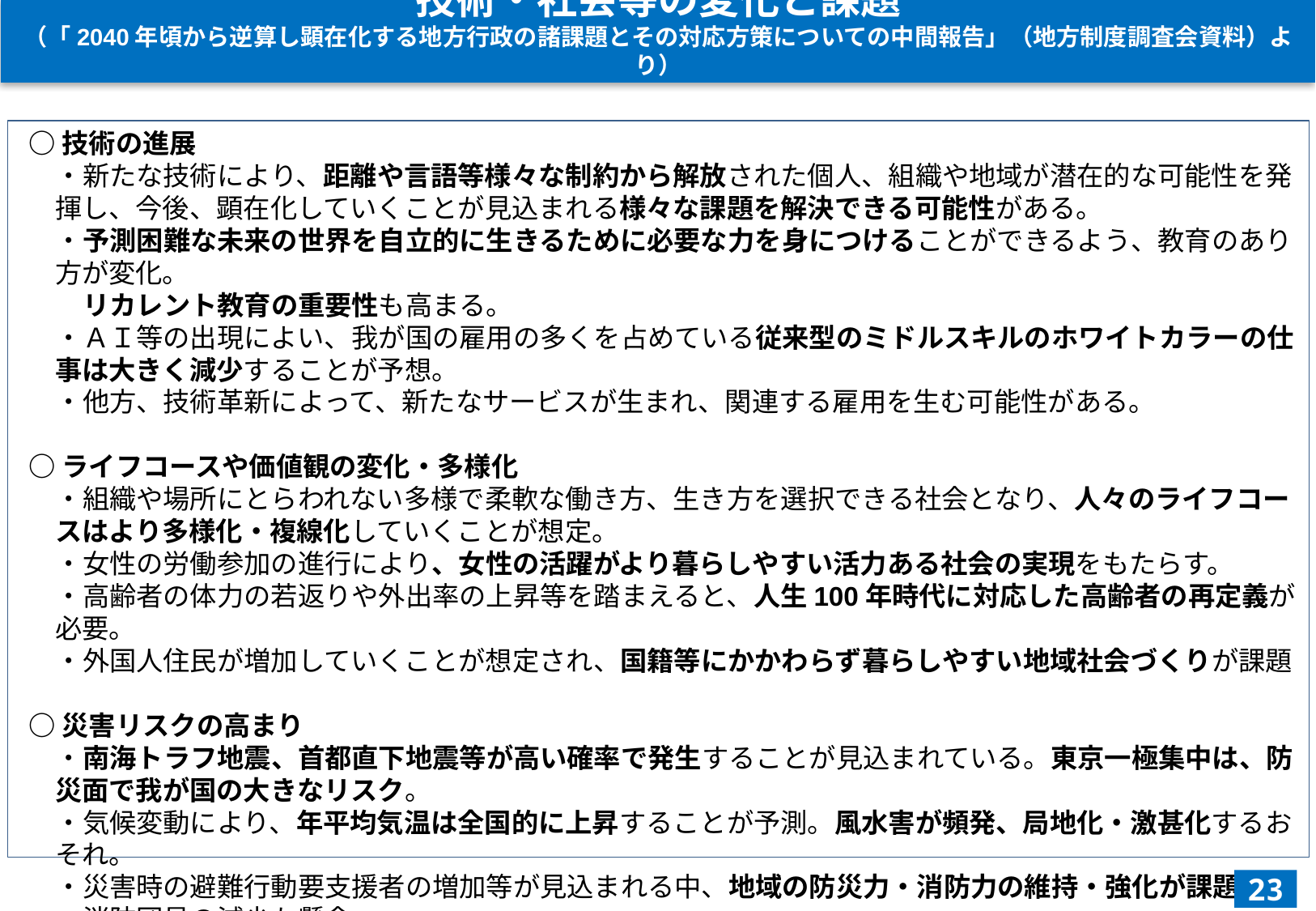

技術・社会等の変化と課題
（「2040年頃から逆算し顕在化する地方行政の諸課題とその対応方策についての中間報告」（地方制度調査会資料）より）
○技術の進展
　・新たな技術により、距離や言語等様々な制約から解放された個人、組織や地域が潜在的な可能性を発揮し、今後、顕在化していくことが見込まれる様々な課題を解決できる可能性がある。
　・予測困難な未来の世界を自立的に生きるために必要な力を身につけることができるよう、教育のあり方が変化。
　　リカレント教育の重要性も高まる。
　・ＡＩ等の出現によい、我が国の雇用の多くを占めている従来型のミドルスキルのホワイトカラーの仕事は大きく減少することが予想。
　・他方、技術革新によって、新たなサービスが生まれ、関連する雇用を生む可能性がある。

○ライフコースや価値観の変化・多様化
　・組織や場所にとらわれない多様で柔軟な働き方、生き方を選択できる社会となり、人々のライフコースはより多様化・複線化していくことが想定。
　・女性の労働参加の進行により、女性の活躍がより暮らしやすい活力ある社会の実現をもたらす。
　・高齢者の体力の若返りや外出率の上昇等を踏まえると、人生100年時代に対応した高齢者の再定義が必要。
　・外国人住民が増加していくことが想定され、国籍等にかかわらず暮らしやすい地域社会づくりが課題

○災害リスクの高まり
　・南海トラフ地震、首都直下地震等が高い確率で発生することが見込まれている。東京一極集中は、防災面で我が国の大きなリスク。
　・気候変動により、年平均気温は全国的に上昇することが予測。風水害が頻発、局地化・激甚化するおそれ。
　・災害時の避難行動要支援者の増加等が見込まれる中、地域の防災力・消防力の維持・強化が課題。
　・消防団員の減少も懸念。

23